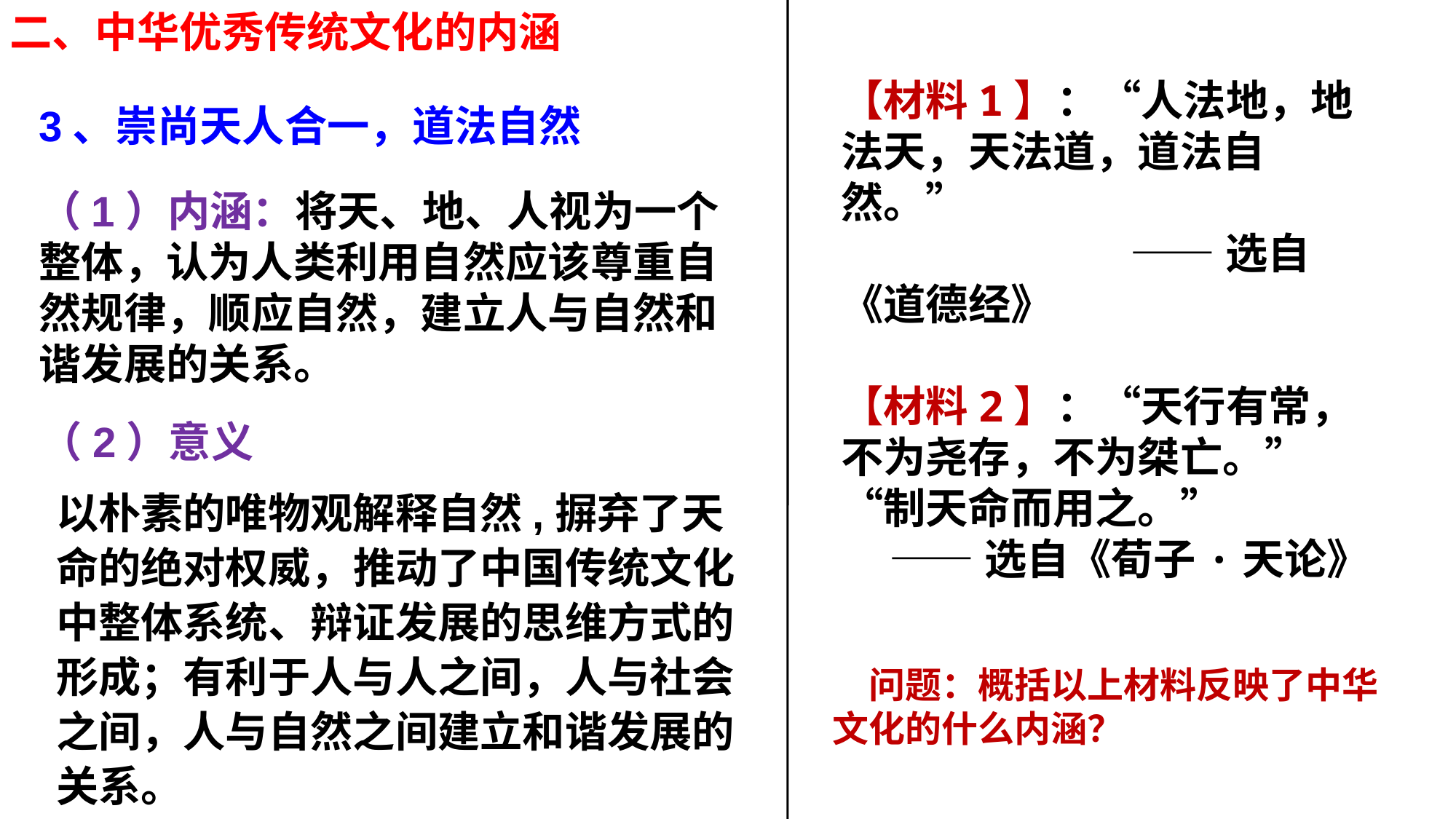

二、中华优秀传统文化的内涵
【材料1】：“人法地，地法天，天法道，道法自然。”
                              ——选自《道德经》

【材料2】：“天行有常，不为尧存，不为桀亡。”“制天命而用之。”
     ——选自《荀子·天论》

3、崇尚天人合一，道法自然
（1）内涵：将天、地、人视为一个整体，认为人类利用自然应该尊重自然规律，顺应自然，建立人与自然和谐发展的关系。
（2）意义
以朴素的唯物观解释自然,摒弃了天命的绝对权威，推动了中国传统文化中整体系统、辩证发展的思维方式的形成；有利于人与人之间，人与社会之间，人与自然之间建立和谐发展的关系。
问题：概括以上材料反映了中华文化的什么内涵？